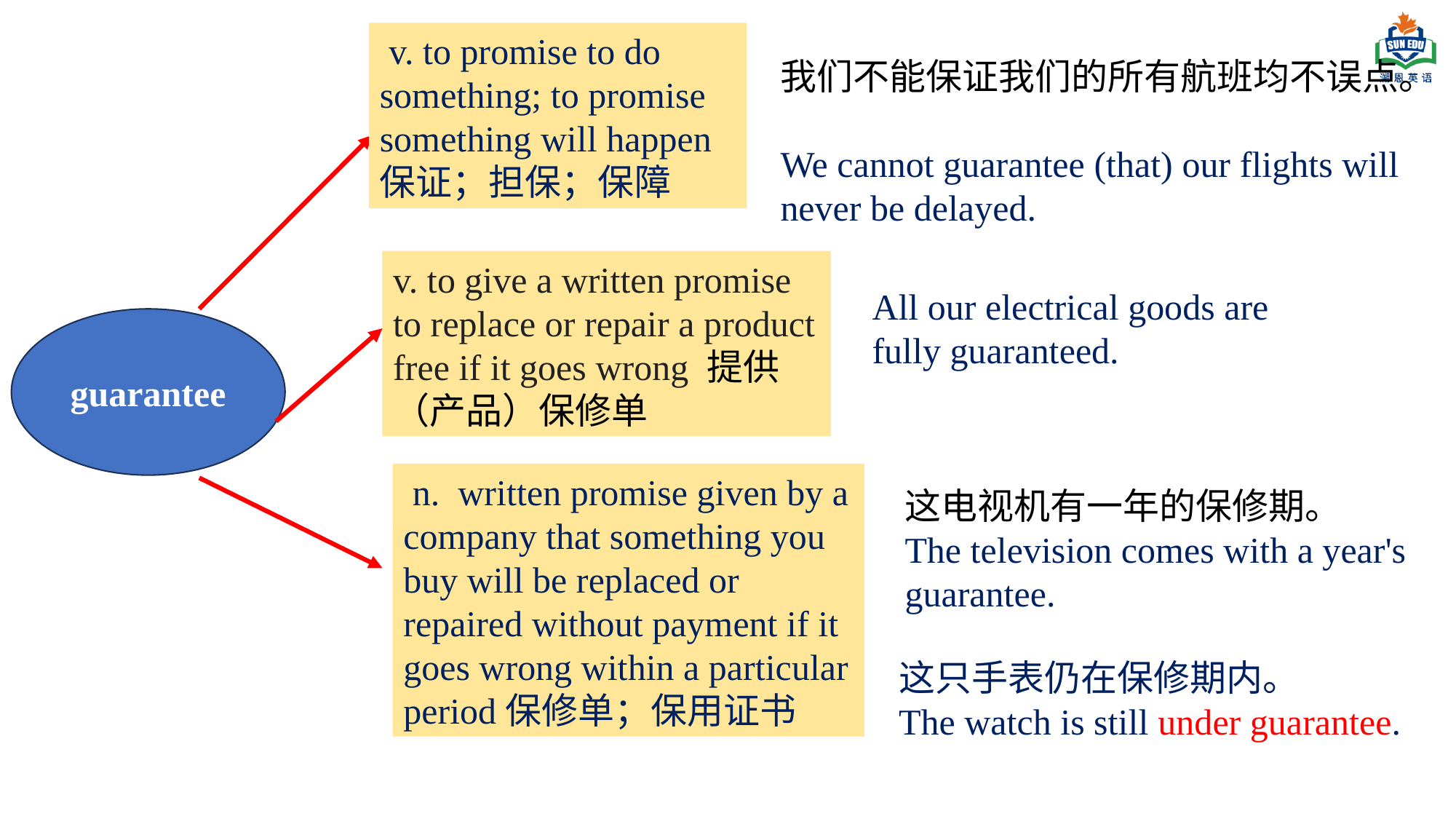

v. to promise to do something; to promise something will happen
保证；担保；保障
我们不能保证我们的所有航班均不误点。
We cannot guarantee (that) our flights will never be delayed.
v. to give a written promise to replace or repair a product free if it goes wrong 提供（产品）保修单
All our electrical goods are fully guaranteed.

guarantee
 n.  written promise given by a company that something you buy will be replaced or repaired without payment if it goes wrong within a particular period保修单；保用证书
这电视机有一年的保修期。
The television comes with a year's guarantee.
这只手表仍在保修期内。
The watch is still under guarantee.